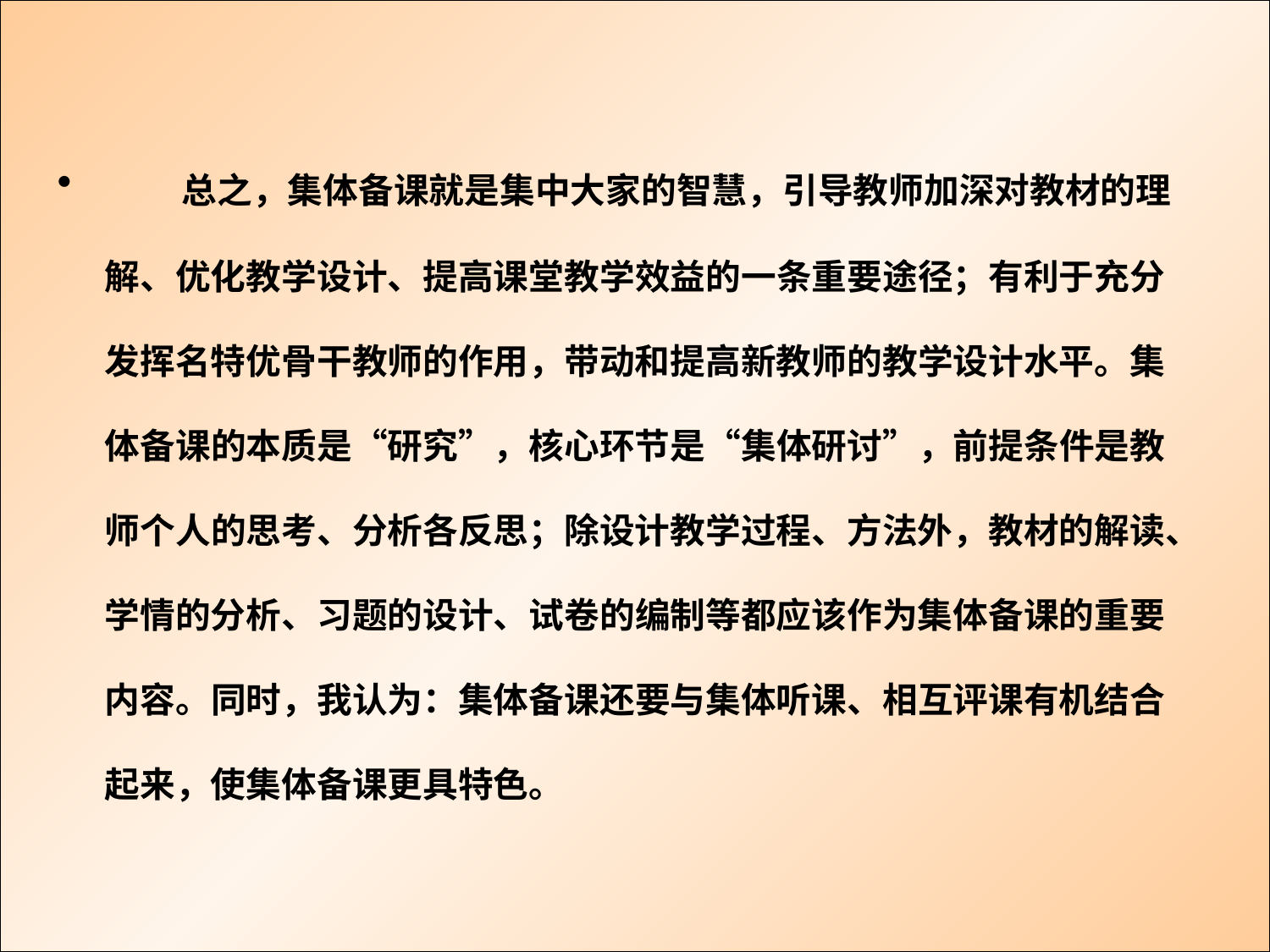

总之，集体备课就是集中大家的智慧，引导教师加深对教材的理解、优化教学设计、提高课堂教学效益的一条重要途径；有利于充分发挥名特优骨干教师的作用，带动和提高新教师的教学设计水平。集体备课的本质是“研究”，核心环节是“集体研讨”，前提条件是教师个人的思考、分析各反思；除设计教学过程、方法外，教材的解读、学情的分析、习题的设计、试卷的编制等都应该作为集体备课的重要内容。同时，我认为：集体备课还要与集体听课、相互评课有机结合起来，使集体备课更具特色。